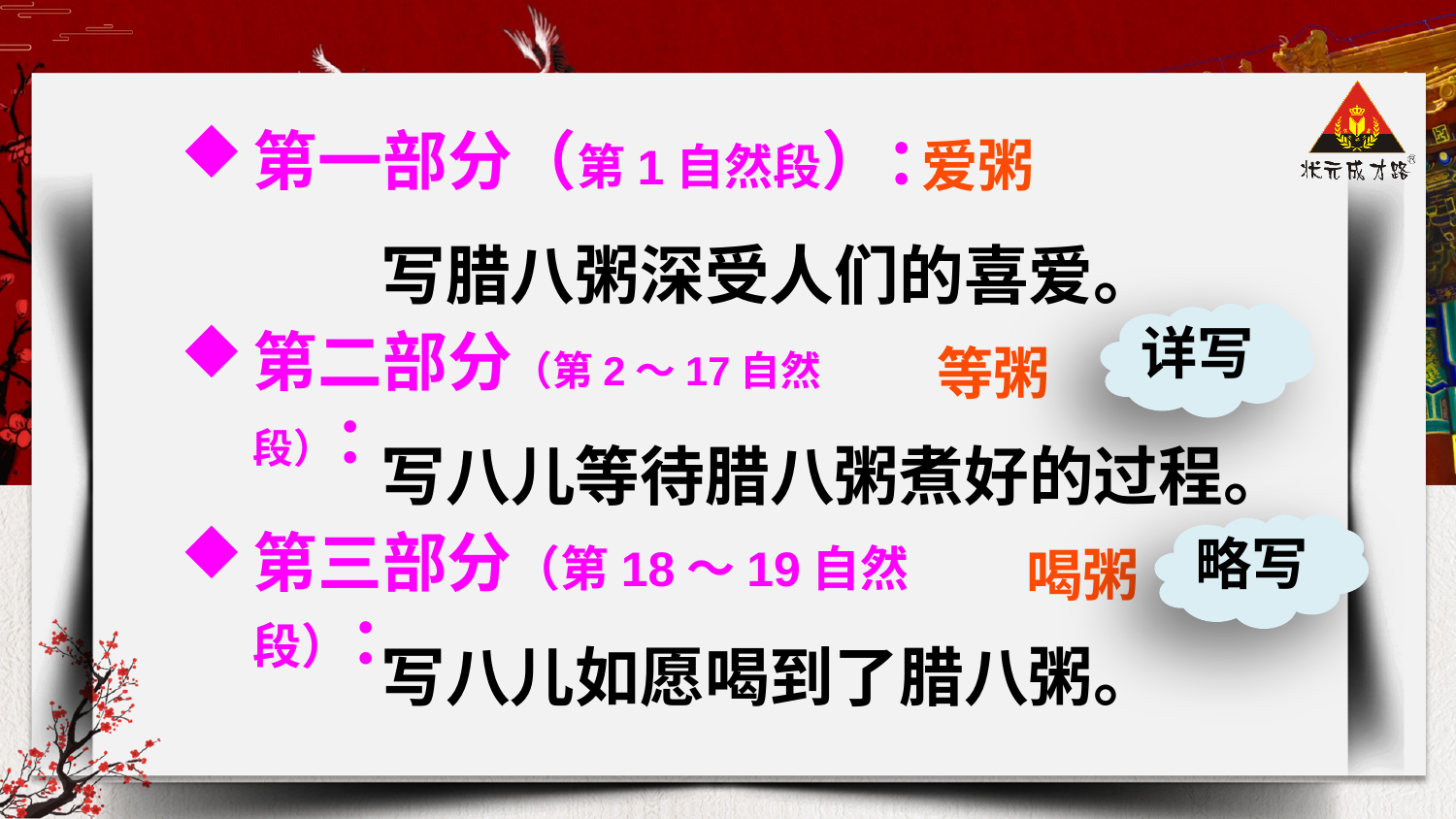

爱粥
第一部分（第1自然段）：
写腊八粥深受人们的喜爱。

详写
第二部分（第2～17自然段）：
等粥
写八儿等待腊八粥煮好的过程。

略写
第三部分（第18～19自然段）：
喝粥
写八儿如愿喝到了腊八粥。